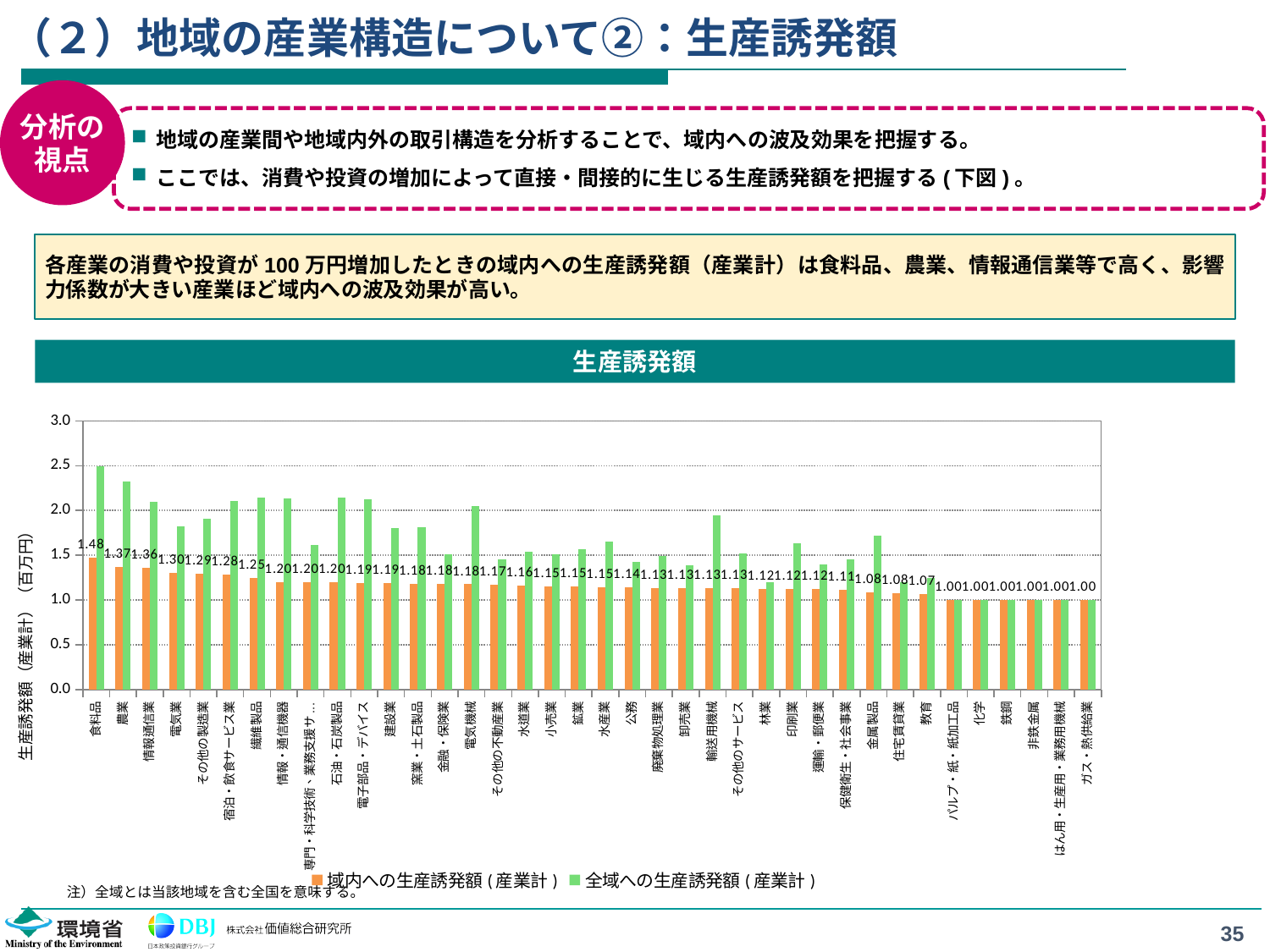

# （２）地域の産業構造について②：生産誘発額
分析の
視点
地域の産業間や地域内外の取引構造を分析することで、域内への波及効果を把握する。
ここでは、消費や投資の増加によって直接・間接的に生じる生産誘発額を把握する(下図)。
各産業の消費や投資が100万円増加したときの域内への生産誘発額（産業計）は食料品、農業、情報通信業等で高く、影響力係数が大きい産業ほど域内への波及効果が高い。
生産誘発額

### Chart

| Category | 域内への生産誘発額(産業計) | 全域への生産誘発額(産業計) |
|---|---|---|
| 食料品 | 1.4761226232490705 | 2.4936619679340035 |
| 農業 | 1.365539092466831 | 2.324890805089781 |
| 情報通信業 | 1.358937968171444 | 2.093364833312758 |
| 電気業 | 1.3010951418028616 | 1.8232106650399866 |
| その他の製造業 | 1.2907071769819 | 1.909447021349875 |
| 宿泊・飲食サービス業 | 1.2835719684859601 | 2.104132086049174 |
| 繊維製品 | 1.247835625480563 | 2.1482895230629633 |
| 情報・通信機器 | 1.2030917397282763 | 2.137887103030241 |
| 専門・科学技術、業務支援サービス業 | 1.2013481047760612 | 1.6111711892505183 |
| 石油・石炭製品 | 1.196446265878772 | 2.1468428400040205 |
| 電子部品・デバイス | 1.190791961238289 | 2.1276645157016216 |
| 建設業 | 1.1879846874914162 | 1.8050362580084889 |
| 窯業・土石製品 | 1.183168100040488 | 1.8091366614479927 |
| 金融・保険業 | 1.1822555585778751 | 1.509343228574745 |
| 電気機械 | 1.1759085818626598 | 2.047054488453551 |
| その他の不動産業 | 1.1716936416071706 | 1.4582279739005926 |
| 水道業 | 1.1614341317488097 | 1.5353033497415272 |
| 小売業 | 1.1487160486382668 | 1.5104433849476304 |
| 鉱業 | 1.1473777355360024 | 1.564373432173408 |
| 水産業 | 1.1452358105218177 | 1.6568875969063654 |
| 公務 | 1.1421619370704406 | 1.425193450720838 |
| 廃棄物処理業 | 1.1335260677831753 | 1.4963029886742365 |
| 卸売業 | 1.1334531493690252 | 1.3863853368976808 |
| 輸送用機械 | 1.1334396737364854 | 1.9490071360949734 |
| その他のサービス | 1.1299114945963415 | 1.5190540610016274 |
| 林業 | 1.1242185342471471 | 1.1955899292563708 |
| 印刷業 | 1.1201155868523163 | 1.6338321932935804 |
| 運輸・郵便業 | 1.1195354806561895 | 1.3940397240544153 |
| 保健衛生・社会事業 | 1.1139652685845907 | 1.4574288181563804 |
| 金属製品 | 1.08296913311027 | 1.7150170466179948 |
| 住宅賃貸業 | 1.0769679534103194 | 1.2027736662860493 |
| 教育 | 1.0705053471338466 | 1.2471518472358165 |
| パルプ・紙・紙加工品 | 1.0 | 1.0 |
| 化学 | 1.0 | 1.0 |
| 鉄鋼 | 1.0 | 1.0 |
| 非鉄金属 | 1.0 | 1.0 |
| はん用・生産用・業務用機械 | 1.0 | 1.0 |
| ガス・熱供給業 | 1.0 | 1.0 |
注）全域とは当該地域を含む全国を意味する。
35